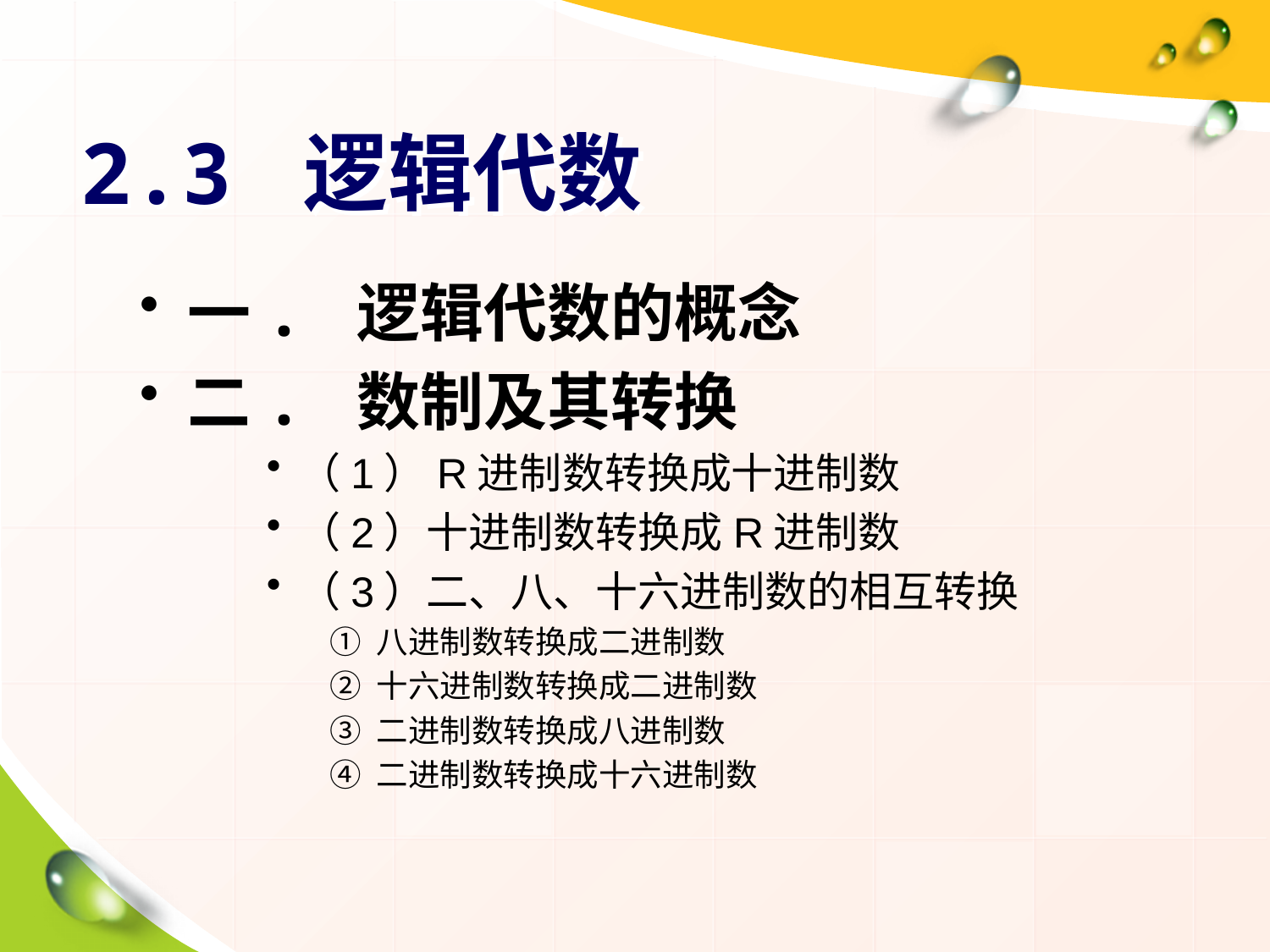

# 2.3 逻辑代数
一. 逻辑代数的概念
二. 数制及其转换
（1）R进制数转换成十进制数
（2）十进制数转换成R进制数
（3）二、八、十六进制数的相互转换
① 八进制数转换成二进制数
② 十六进制数转换成二进制数
③ 二进制数转换成八进制数
④ 二进制数转换成十六进制数